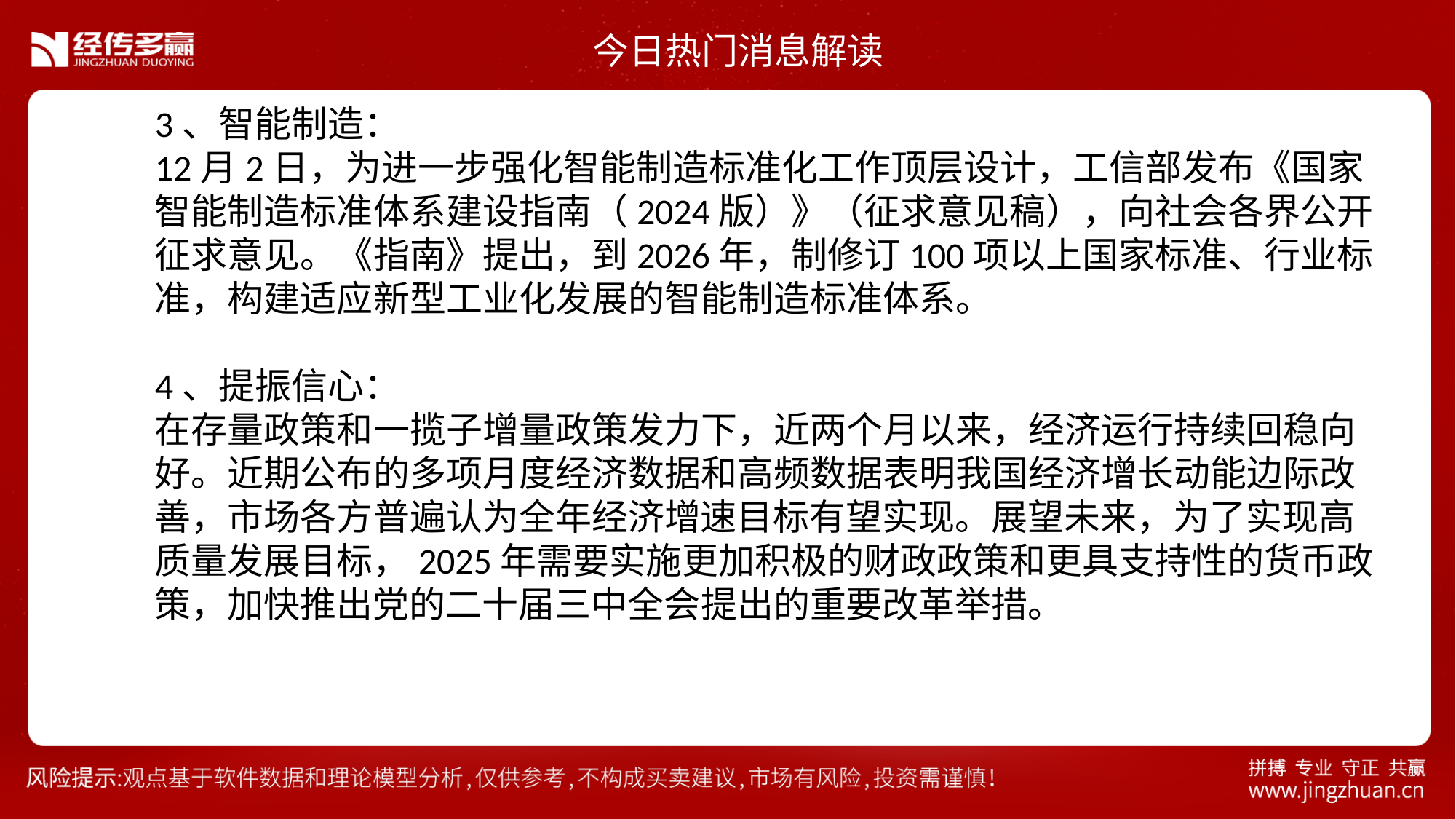

今日热门消息解读
3、智能制造：
12月2日，为进一步强化智能制造标准化工作顶层设计，工信部发布《国家智能制造标准体系建设指南（2024版）》（征求意见稿），向社会各界公开征求意见。《指南》提出，到2026年，制修订100项以上国家标准、行业标准，构建适应新型工业化发展的智能制造标准体系。

4、提振信心：
在存量政策和一揽子增量政策发力下，近两个月以来，经济运行持续回稳向好。近期公布的多项月度经济数据和高频数据表明我国经济增长动能边际改善，市场各方普遍认为全年经济增速目标有望实现。展望未来，为了实现高质量发展目标，2025年需要实施更加积极的财政政策和更具支持性的货币政策，加快推出党的二十届三中全会提出的重要改革举措。